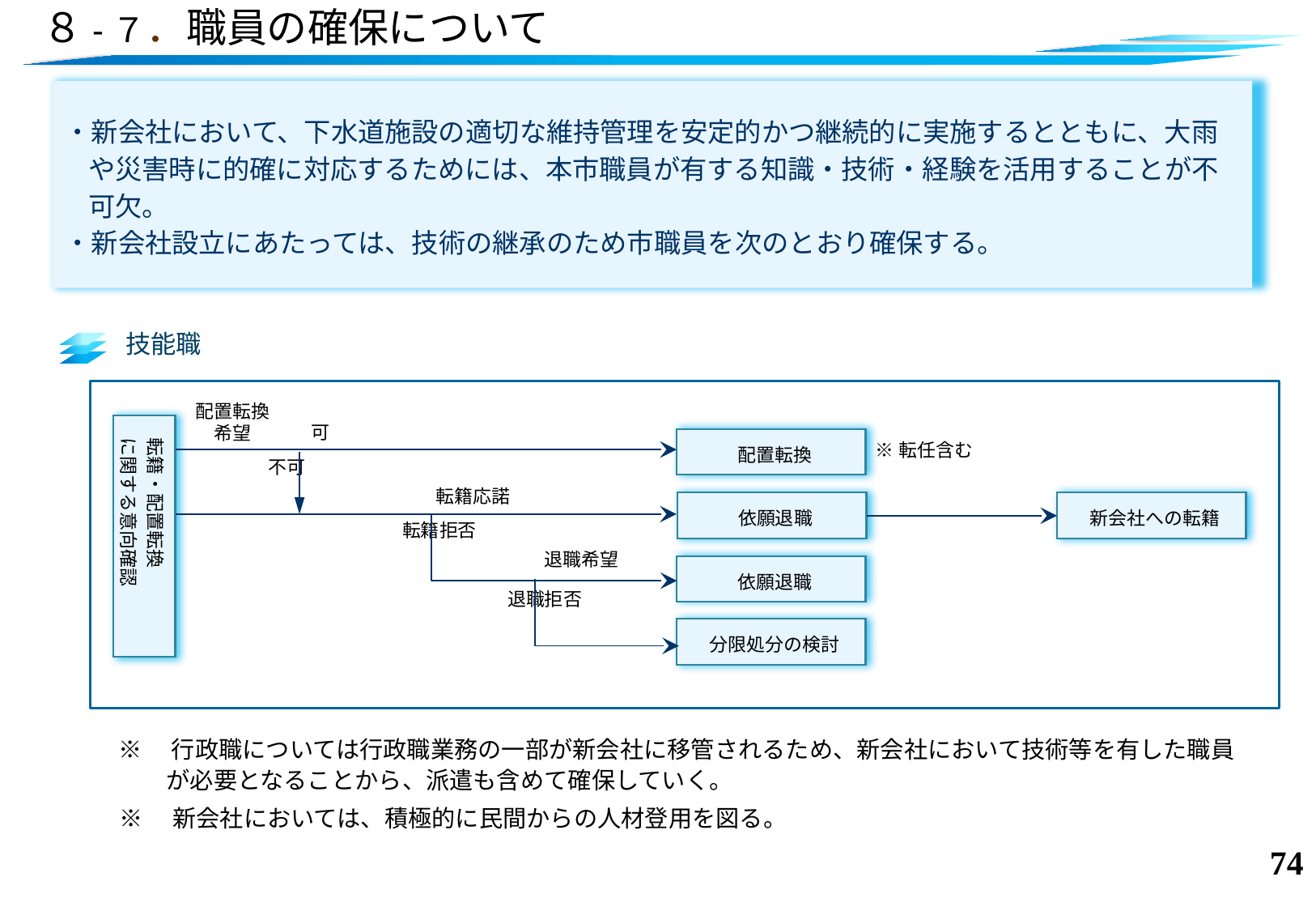

# ８-７．職員の確保について
・新会社において、下水道施設の適切な維持管理を安定的かつ継続的に実施するとともに、大雨や災害時に的確に対応するためには、本市職員が有する知識・技術・経験を活用することが不可欠。
・新会社設立にあたっては、技術の継承のため市職員を次のとおり確保する。
技能職

配置転換
希望
転籍・配置転換
に関する意向確認
可
配置転換
※転任含む
不可
転籍応諾
依願退職
新会社への転籍
転籍拒否

退職希望
依願退職

退職拒否
分限処分の検討
※　行政職については行政職業務の一部が新会社に移管されるため、新会社において技術等を有した職員が必要となることから、派遣も含めて確保していく。
※　新会社においては、積極的に民間からの人材登用を図る。
74